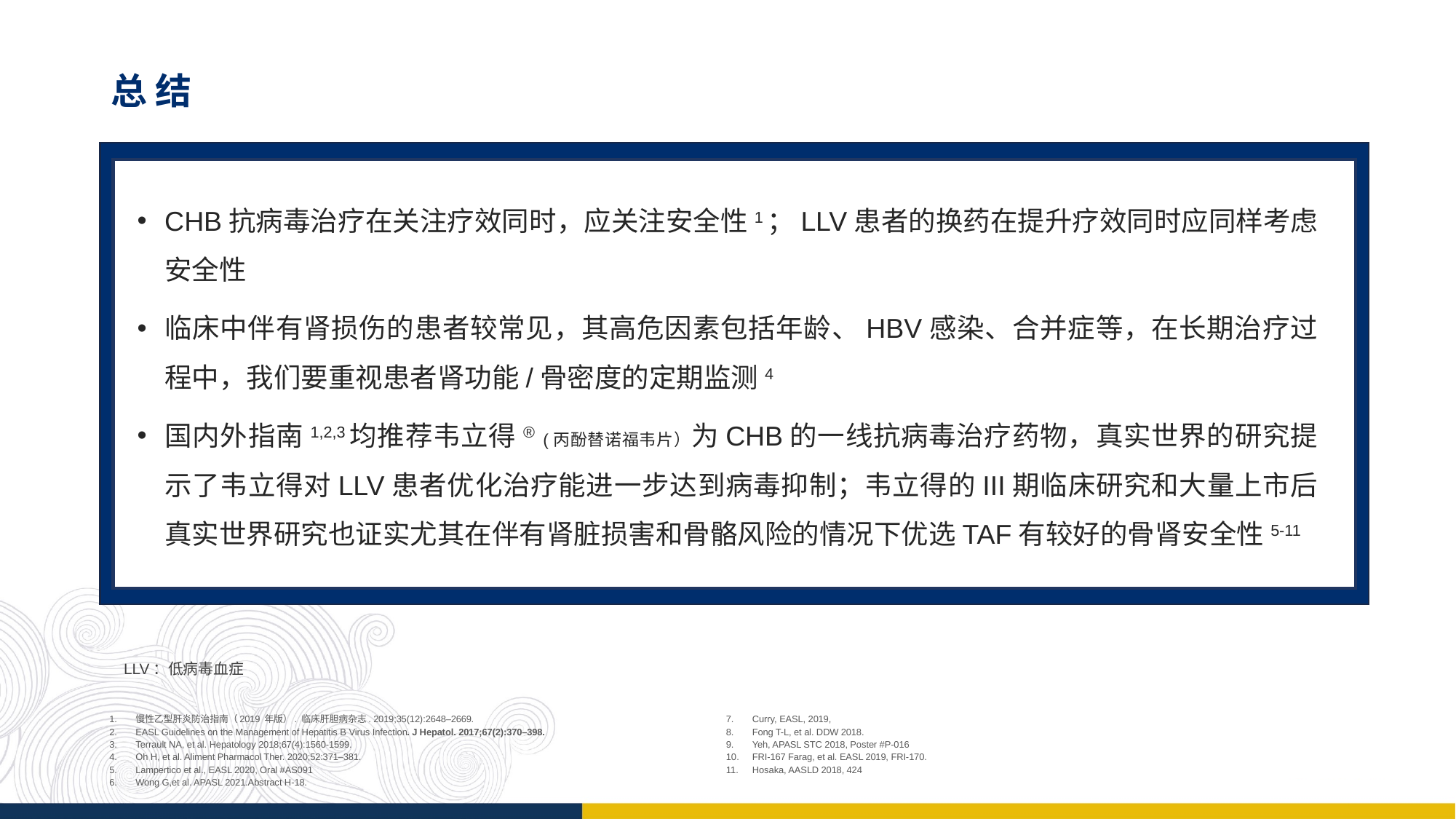

# 总 结

CHB抗病毒治疗在关注疗效同时，应关注安全性1；LLV患者的换药在提升疗效同时应同样考虑安全性
临床中伴有肾损伤的患者较常见，其高危因素包括年龄、HBV感染、合并症等，在长期治疗过程中，我们要重视患者肾功能/骨密度的定期监测4
国内外指南1,2,3均推荐韦立得® (丙酚替诺福韦片）为CHB的一线抗病毒治疗药物，真实世界的研究提示了韦立得对LLV患者优化治疗能进一步达到病毒抑制；韦立得的III期临床研究和大量上市后真实世界研究也证实尤其在伴有肾脏损害和骨骼风险的情况下优选TAF有较好的骨肾安全性5-11
LLV：低病毒血症
慢性乙型肝炎防治指南（2019 年版）. 临床肝胆病杂志. 2019;35(12):2648–2669.
EASL Guidelines on the Management of Hepatitis B Virus Infection. J Hepatol. 2017;67(2):370–398.
Terrault NA, et al. Hepatology 2018;67(4):1560-1599.
Oh H, et al. Aliment Pharmacol Ther. 2020;52:371–381.
Lampertico et al., EASL 2020, Oral #AS091
Wong G,et al. APASL 2021.Abstract H-18.
Curry, EASL, 2019,
Fong T-L, et al. DDW 2018.
Yeh, APASL STC 2018, Poster #P-016
FRI-167 Farag, et al. EASL 2019, FRI-170.
Hosaka, AASLD 2018, 424